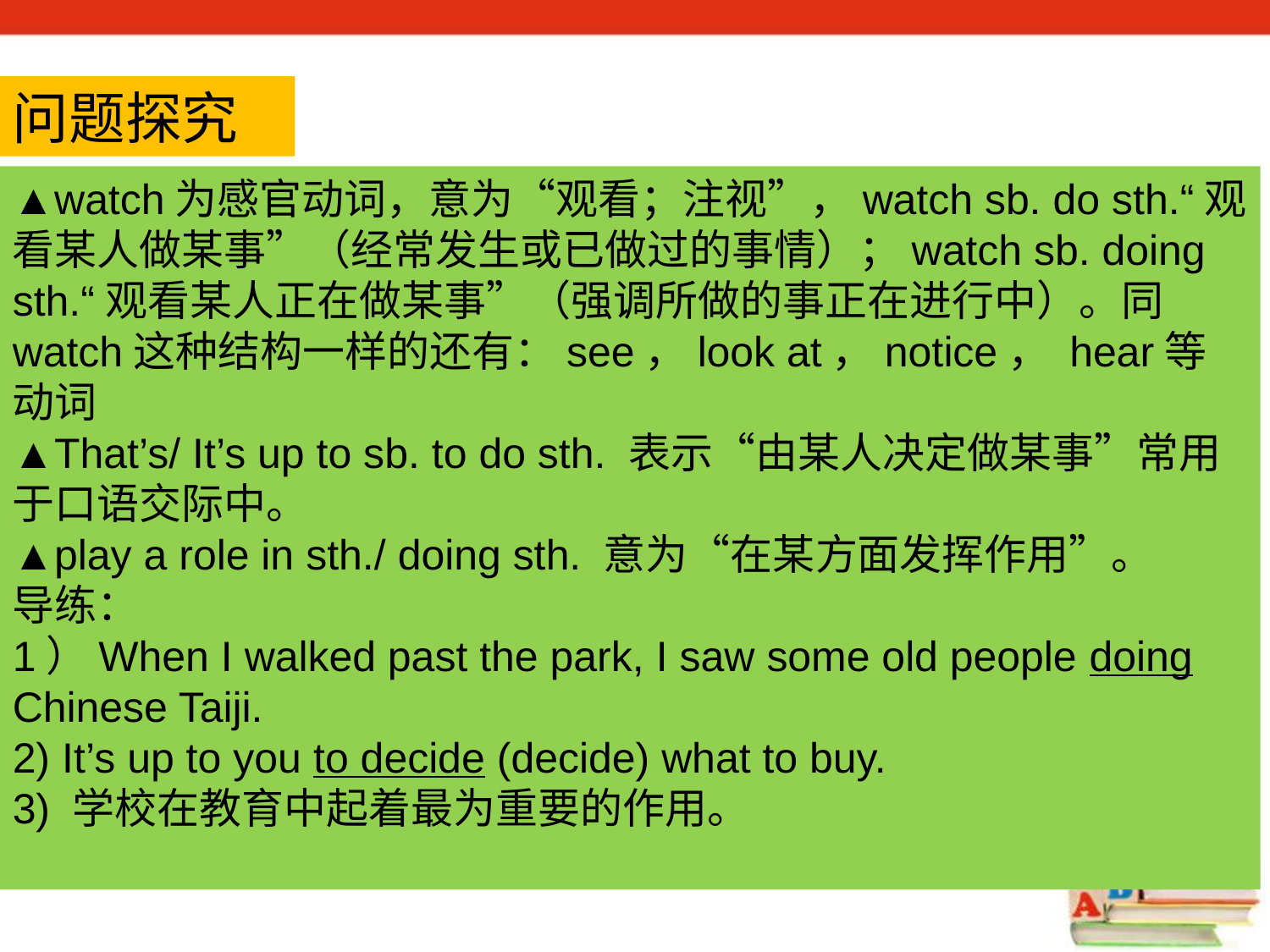

问题探究
▲watch为感官动词，意为“观看；注视”，watch sb. do sth.“观看某人做某事”（经常发生或已做过的事情）；watch sb. doing sth.“观看某人正在做某事”（强调所做的事正在进行中）。同watch这种结构一样的还有：see，look at，notice， hear等动词
▲That’s/ It’s up to sb. to do sth. 表示“由某人决定做某事”常用于口语交际中。
▲play a role in sth./ doing sth. 意为“在某方面发挥作用”。
导练：
1）When I walked past the park, I saw some old people doing Chinese Taiji.
2) It’s up to you to decide (decide) what to buy.
3) 学校在教育中起着最为重要的作用。